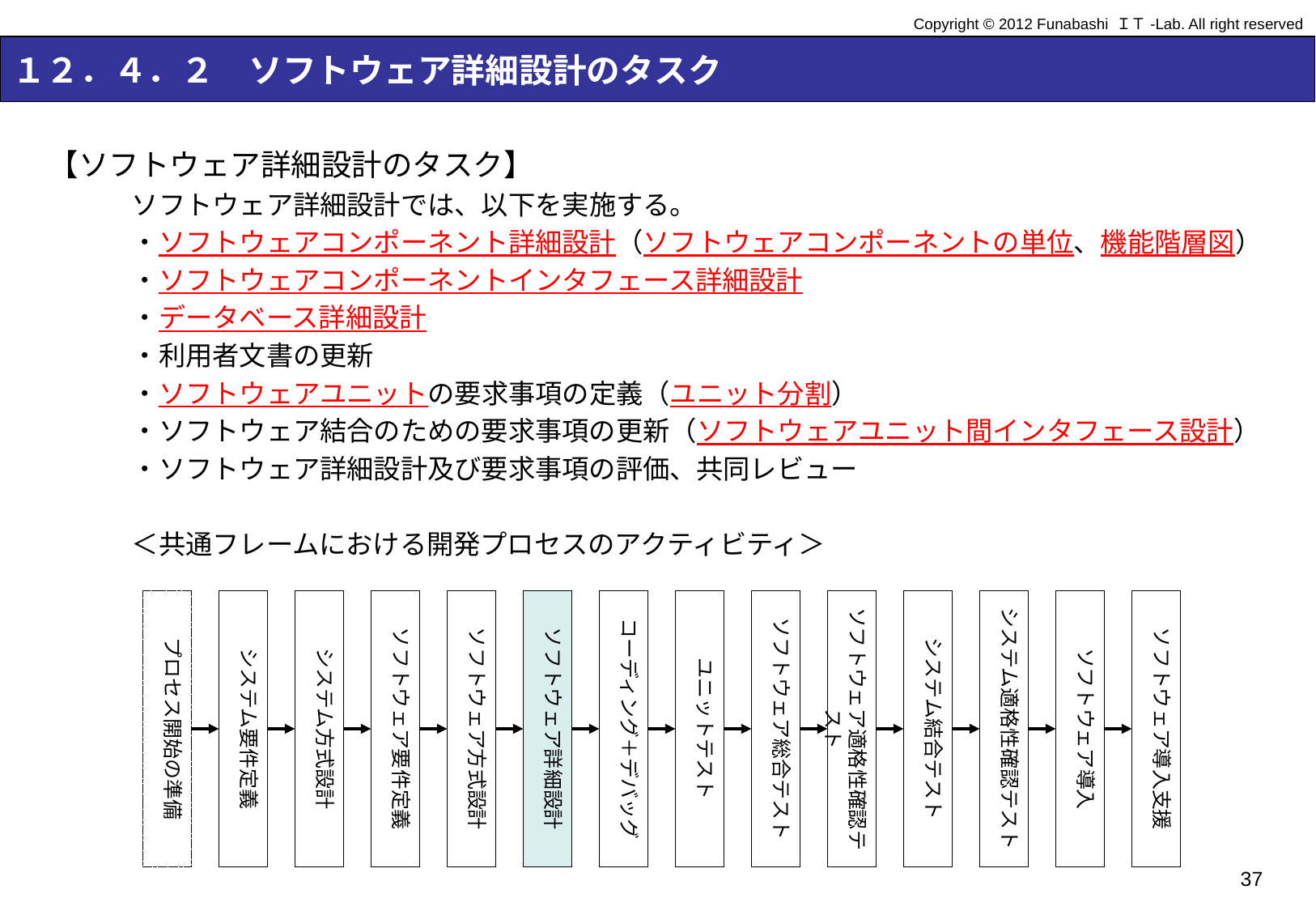

Copyright © 2012 Funabashi ＩＴ-Lab. All right reserved
# １２．４．２　ソフトウェア詳細設計のタスク
【ソフトウェア詳細設計のタスク】
ソフトウェア詳細設計では、以下を実施する。
・ソフトウェアコンポーネント詳細設計（ソフトウェアコンポーネントの単位、機能階層図）
・ソフトウェアコンポーネントインタフェース詳細設計
・データベース詳細設計
・利用者文書の更新
・ソフトウェアユニットの要求事項の定義（ユニット分割）
・ソフトウェア結合のための要求事項の更新（ソフトウェアユニット間インタフェース設計）
・ソフトウェア詳細設計及び要求事項の評価、共同レビュー

＜共通フレームにおける開発プロセスのアクティビティ＞

プロセス開始の準備
システム要件定義
システム方式設計
ソフトウェア要件定義
ソフトウェア方式設計
ソフトウェア詳細設計
コーディング＋デバッグ
ユニットテスト
ソフトウェア総合テスト
ソフトウェア適格性確認テスト
システム結合テスト
システム適格性確認テスト
ソフトウェア導入
ソフトウェア導入支援
37